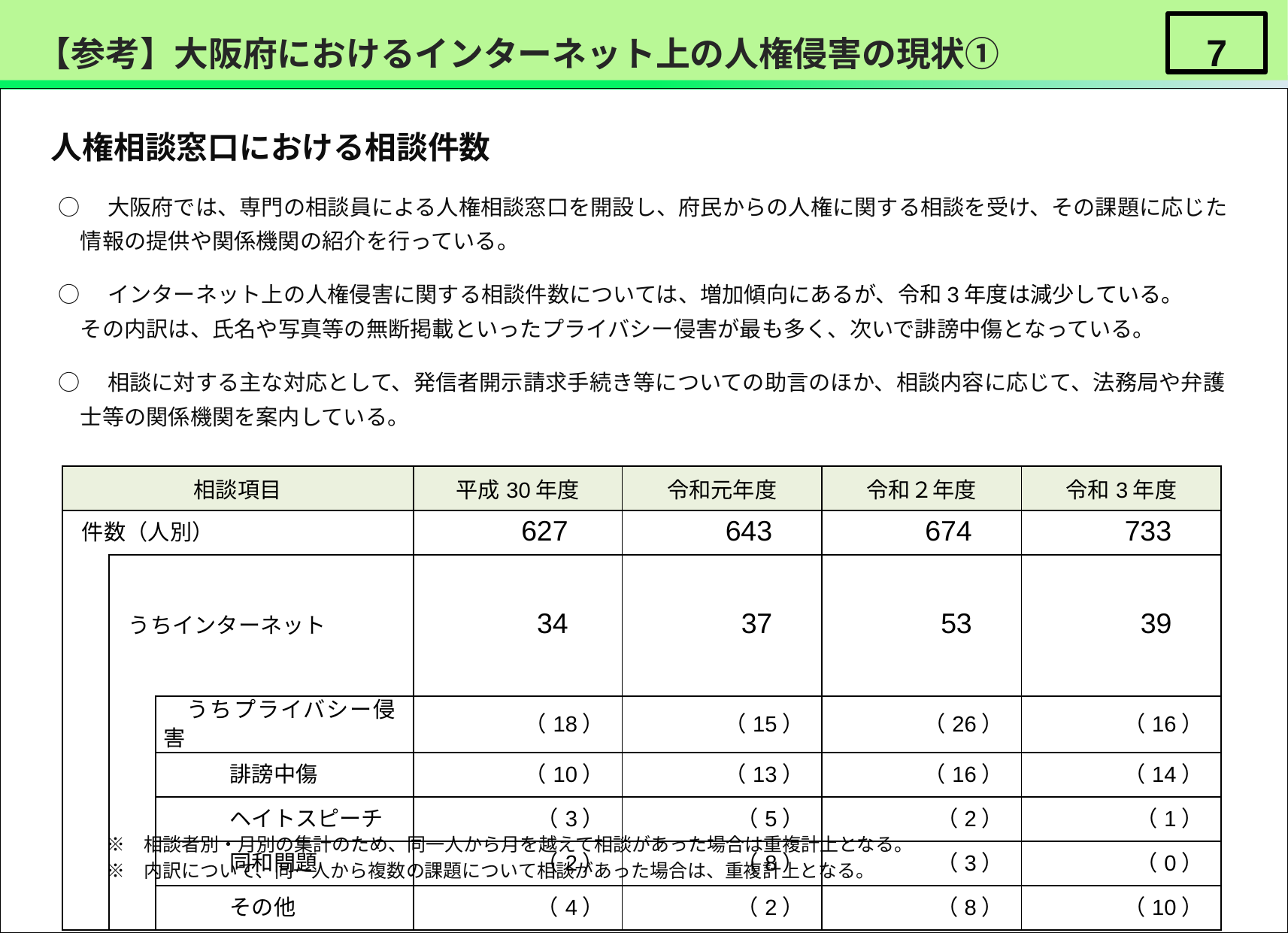

# 【参考】大阪府におけるインターネット上の人権侵害の現状①
7

　 人権相談窓口における相談件数

　　　　　※　相談者別・月別の集計のため、同一人から月を越えて相談があった場合は重複計上となる。
　　　　　※　内訳について、同一人から複数の課題について相談があった場合は、重複計上となる。

○　大阪府では、専門の相談員による人権相談窓口を開設し、府民からの人権に関する相談を受け、その課題に応じた情報の提供や関係機関の紹介を行っている。

○　インターネット上の人権侵害に関する相談件数については、増加傾向にあるが、令和3年度は減少している。
　その内訳は、氏名や写真等の無断掲載といったプライバシー侵害が最も多く、次いで誹謗中傷となっている。

○　相談に対する主な対応として、発信者開示請求手続き等についての助言のほか、相談内容に応じて、法務局や弁護士等の関係機関を案内している。
| 相談項目 |  |  | 平成30年度 | 令和元年度 | 令和２年度 | 令和3年度 |
| --- | --- | --- | --- | --- | --- | --- |
| 件数（人別） |  |  | 627 | 643 | 674 | 733 |
|  | うちインターネット |  | 34 | 37 | 53 | 39 |
|  |  | うちプライバシー侵害 | （18） | （15） | （26） | （16） |
|  |  | 誹謗中傷 | （10） | （13） | （16） | （14） |
|  |  | ヘイトスピーチ | （3） | （5） | （2） | （1） |
|  |  | 同和問題 | （2） | （8） | （3） | （0） |
|  |  | その他 | （4） | （2） | （8） | （10） |